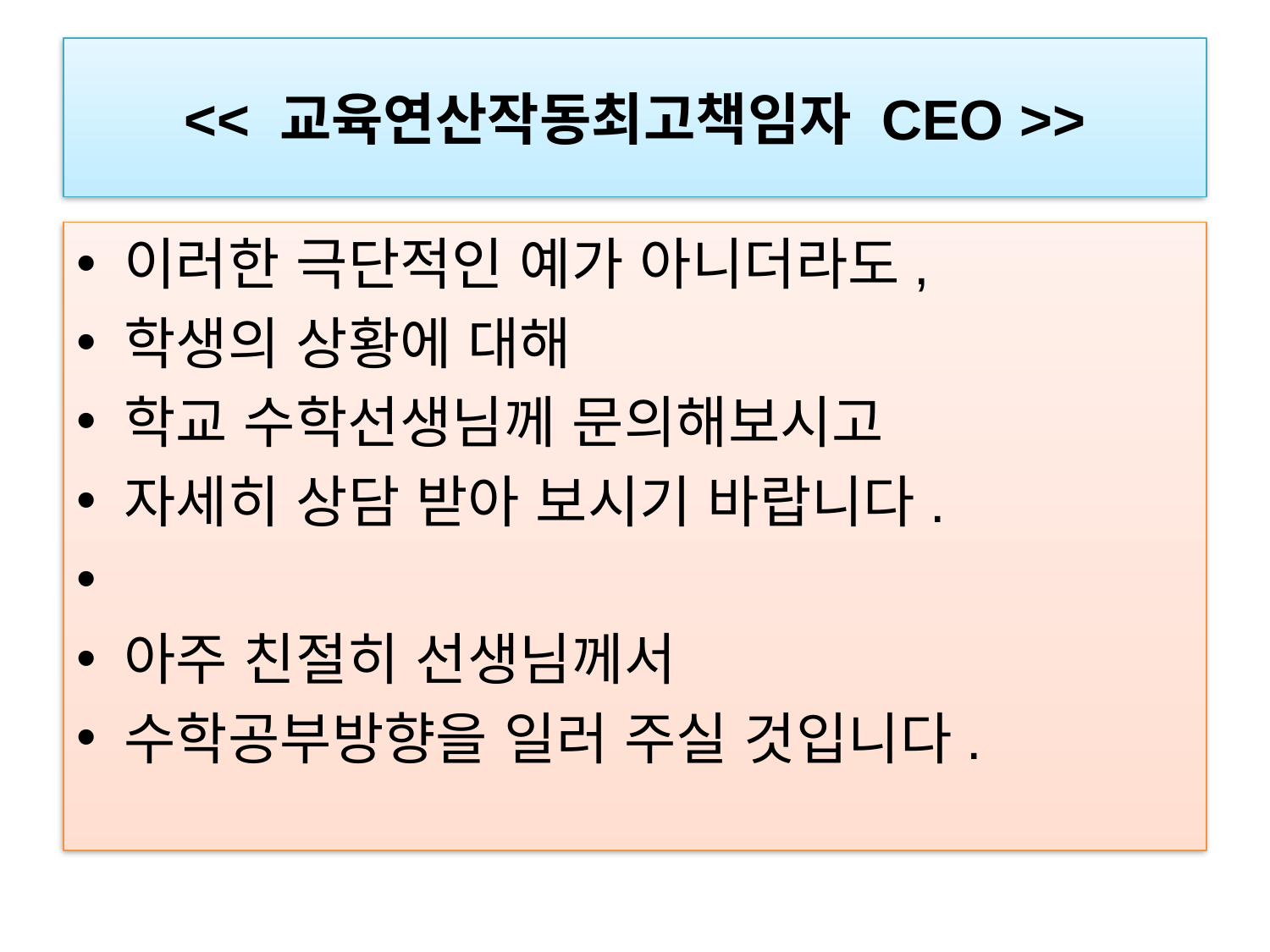

# << 교육연산작동최고책임자 CEO >>
이러한 극단적인 예가 아니더라도,
학생의 상황에 대해
학교 수학선생님께 문의해보시고
자세히 상담 받아 보시기 바랍니다.

아주 친절히 선생님께서
수학공부방향을 일러 주실 것입니다.